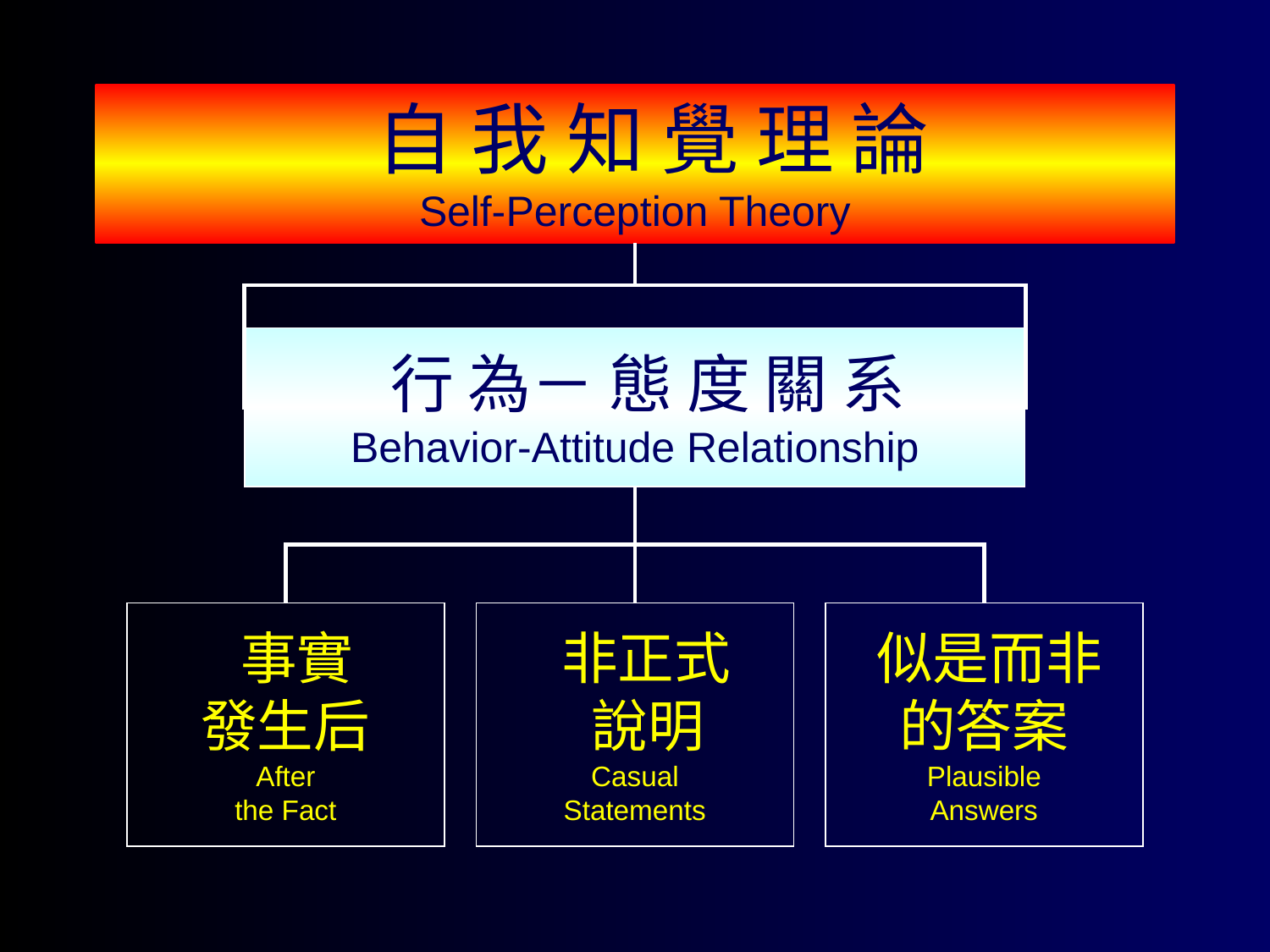

# 自 我 知 覺 理 論 Self-Perception Theory
 行 為－ 態 度 關 系
Behavior-Attitude Relationship
 事實
發生后
After
the Fact
 非正式
 說明
Casual
Statements
 似是而非
的答案
Plausible
Answers